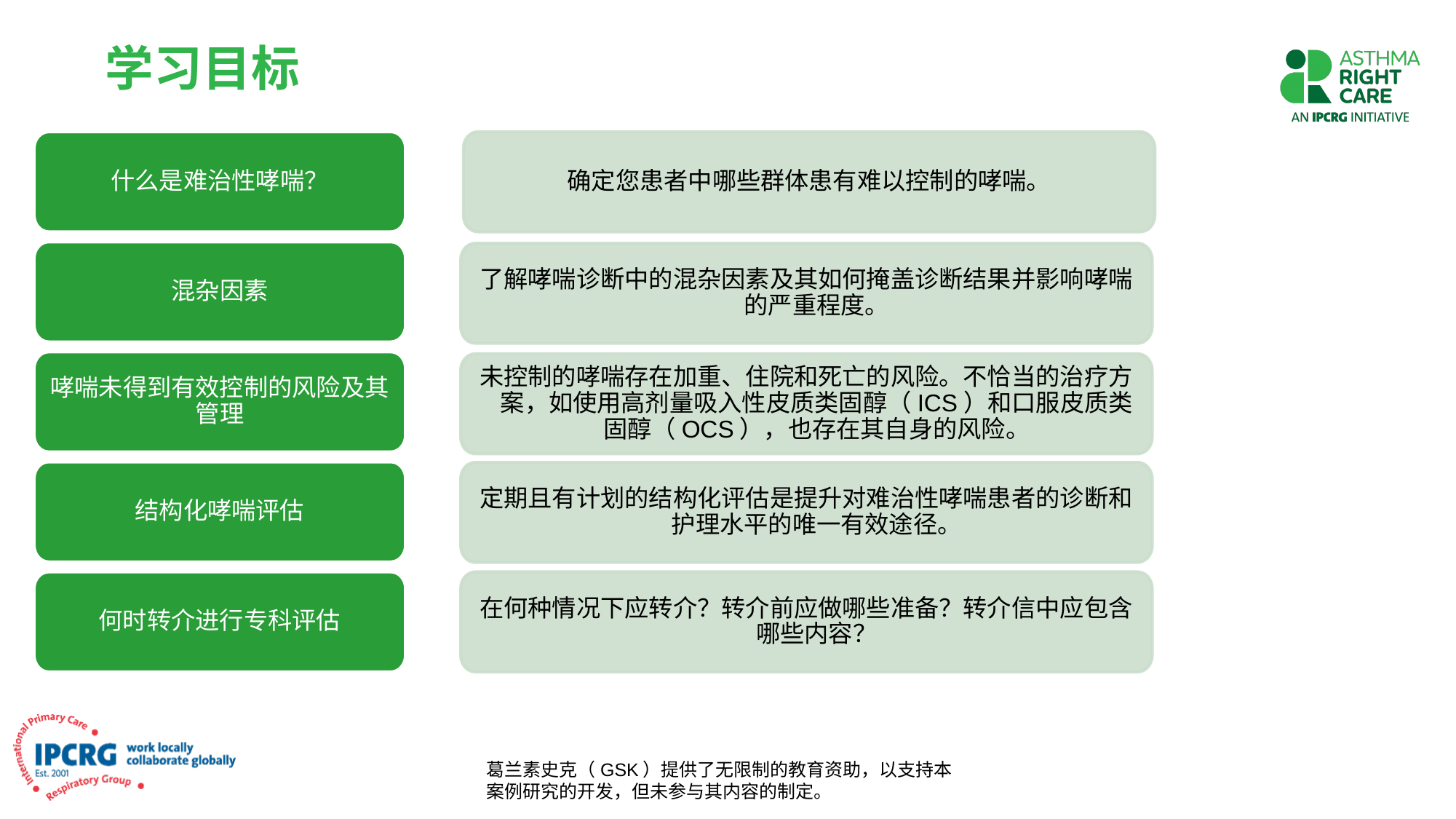

# 学习目标

什么是难治性哮喘？

确定您患者中哪些群体患有难以控制的哮喘。

混杂因素

了解哮喘诊断中的混杂因素及其如何掩盖诊断结果并影响哮喘的严重程度。
未控制的哮喘存在加重、住院和死亡的风险。不恰当的治疗方案，如使用高剂量吸入性皮质类固醇（ICS）和口服皮质类固醇（OCS），也存在其自身的风险。

哮喘未得到有效控制的风险及其管理

结构化哮喘评估

定期且有计划的结构化评估是提升对难治性哮喘患者的诊断和护理水平的唯一有效途径。

何时转介进行专科评估

在何种情况下应转介？转介前应做哪些准备？转介信中应包含哪些内容？